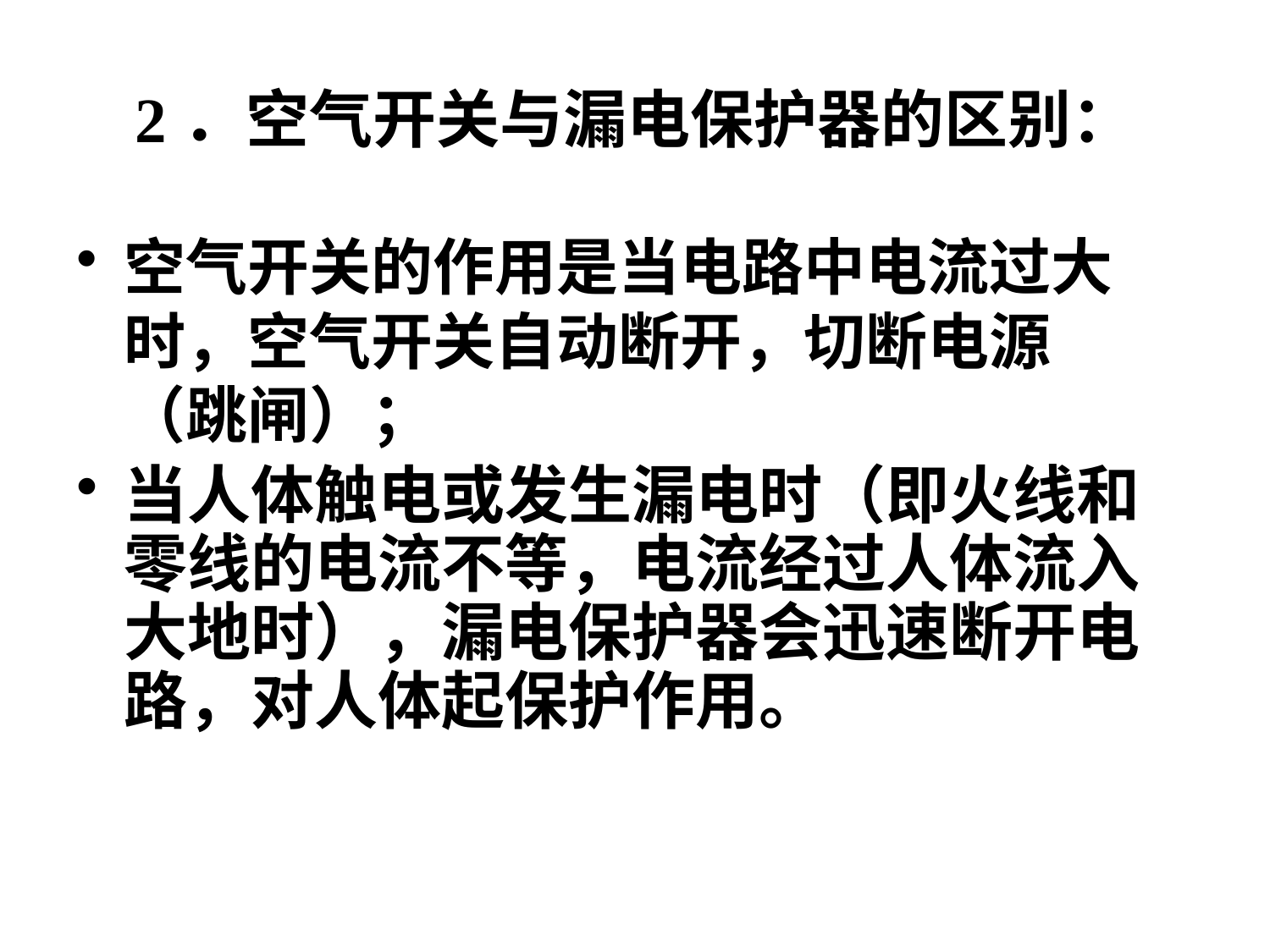

# 2．空气开关与漏电保护器的区别：
空气开关的作用是当电路中电流过大时，空气开关自动断开，切断电源（跳闸）；
当人体触电或发生漏电时（即火线和零线的电流不等，电流经过人体流入大地时），漏电保护器会迅速断开电路，对人体起保护作用。